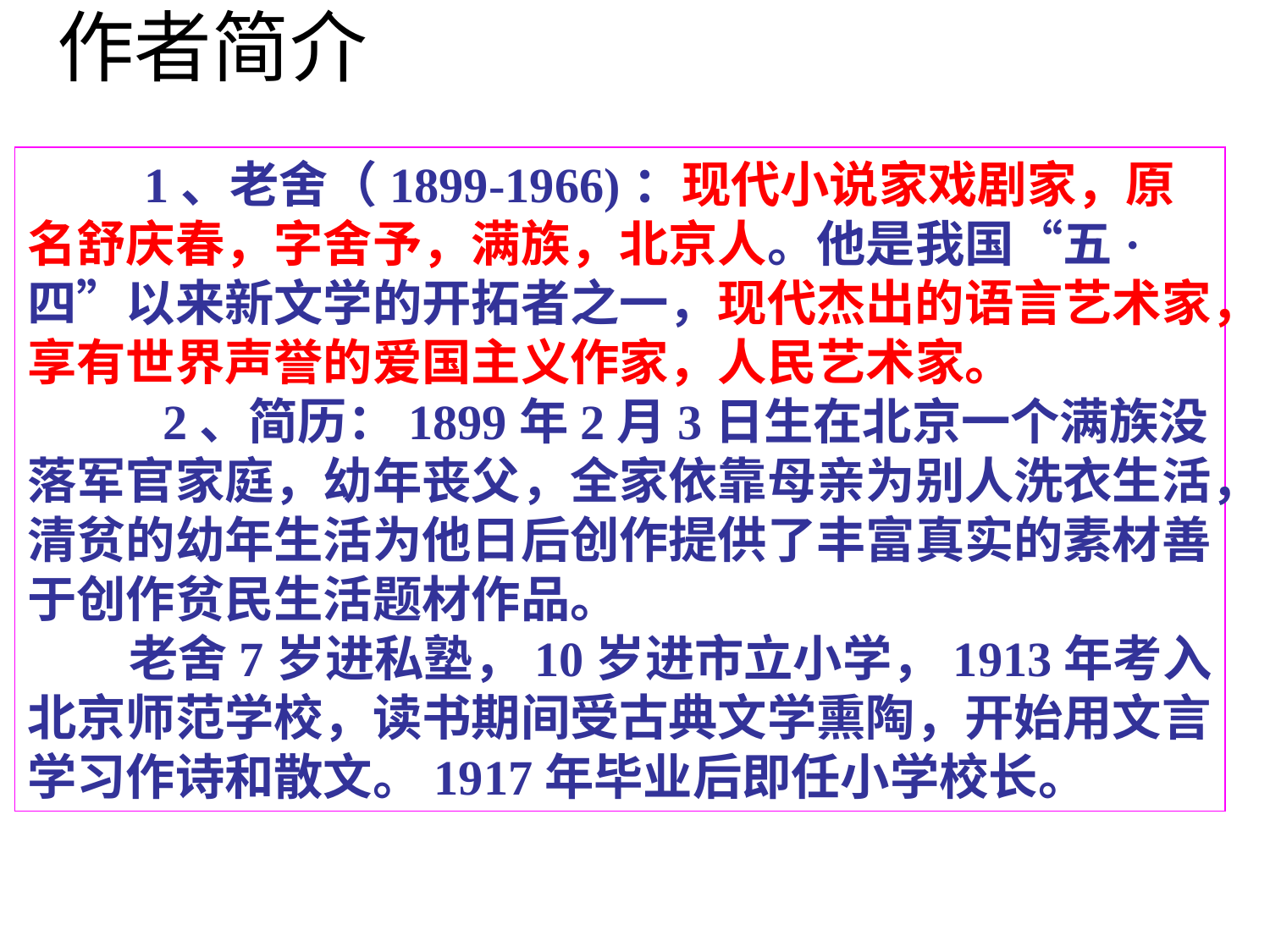

# 作者简介
           1、老舍（1899-1966)：现代小说家戏剧家，原名舒庆春，字舍予，满族，北京人。他是我国“五·四”以来新文学的开拓者之一，现代杰出的语言艺术家，享有世界声誉的爱国主义作家，人民艺术家。
           2、简历：1899年2月3日生在北京一个满族没落军官家庭，幼年丧父，全家依靠母亲为别人洗衣生活，清贫的幼年生活为他日后创作提供了丰富真实的素材善于创作贫民生活题材作品。
        老舍7岁进私塾，10岁进市立小学，1913年考入北京师范学校，读书期间受古典文学熏陶，开始用文言学习作诗和散文。1917年毕业后即任小学校长。